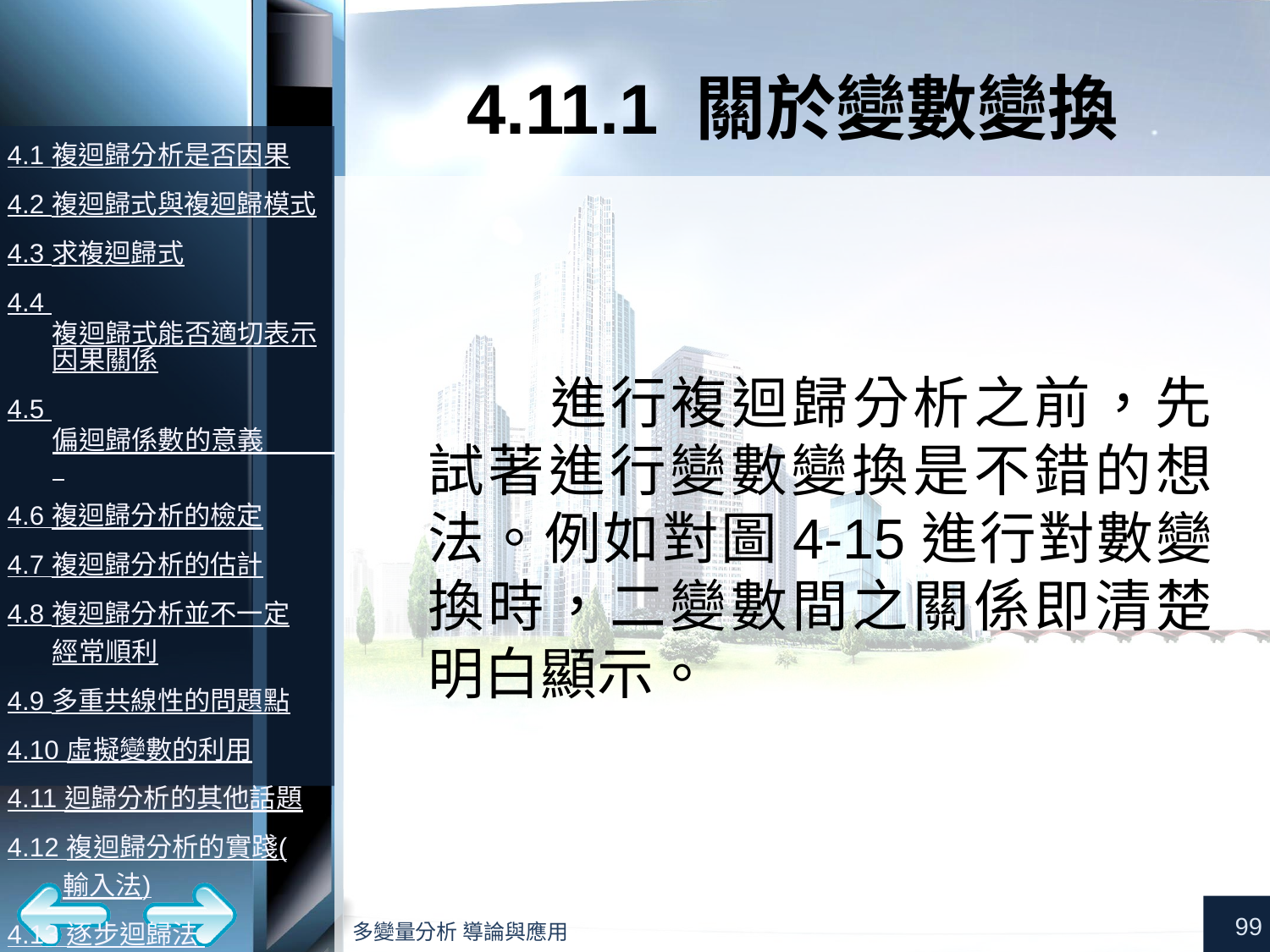

# 4.11.1 關於變數變換
進行複迴歸分析之前，先試著進行變數變換是不錯的想法。例如對圖4-15進行對數變換時，二變數間之關係即清楚明白顯示。
99
多變量分析 導論與應用